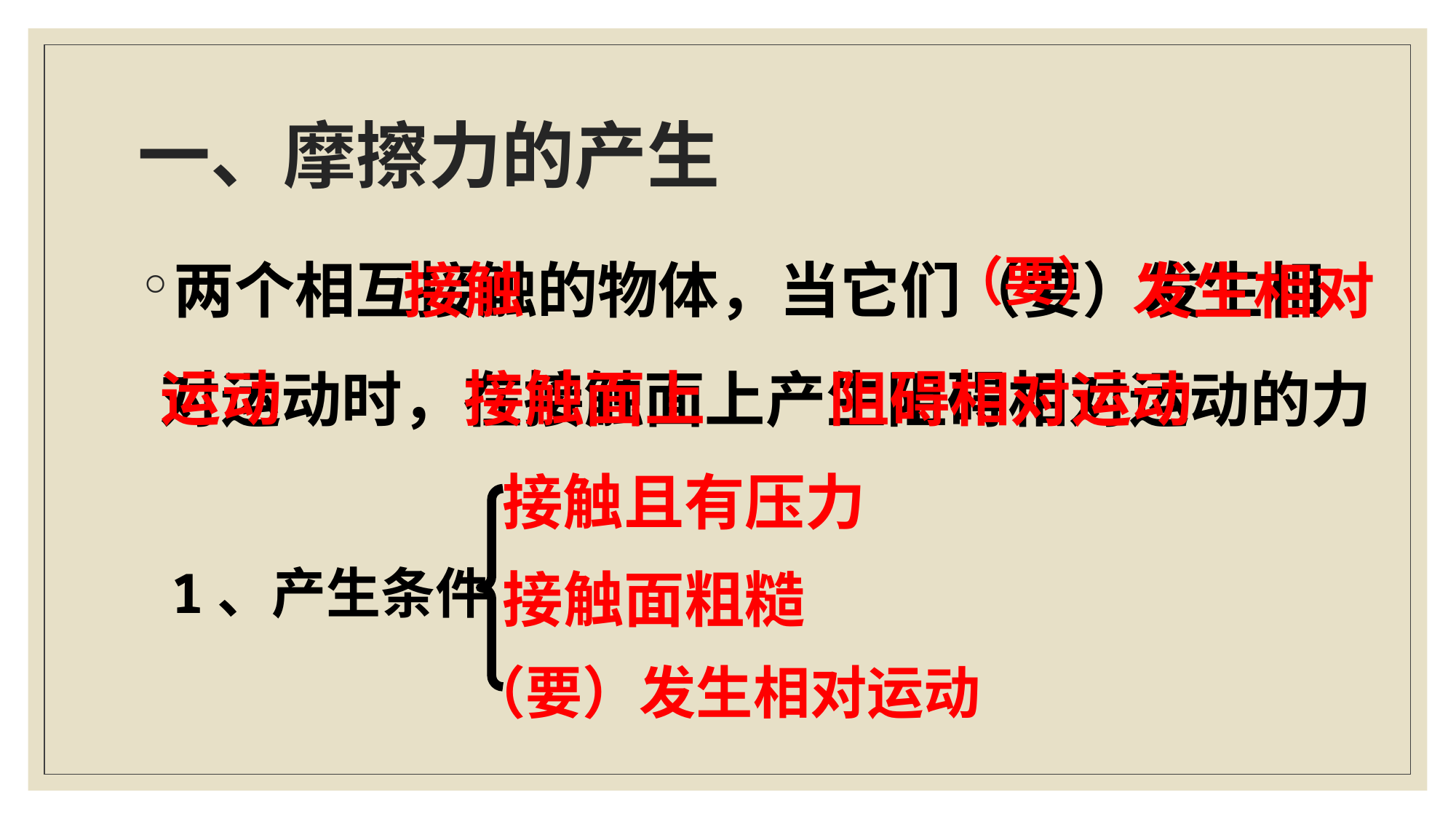

# 一、摩擦力的产生
（要）
接触
两个相互接触的物体，当它们（要）发生相对运动时，在接触面上产生阻碍相对运动的力
发生相对
运动
接触面上
阻碍相对运动
接触且有压力

接触面粗糙
1、产生条件
（要）发生相对运动